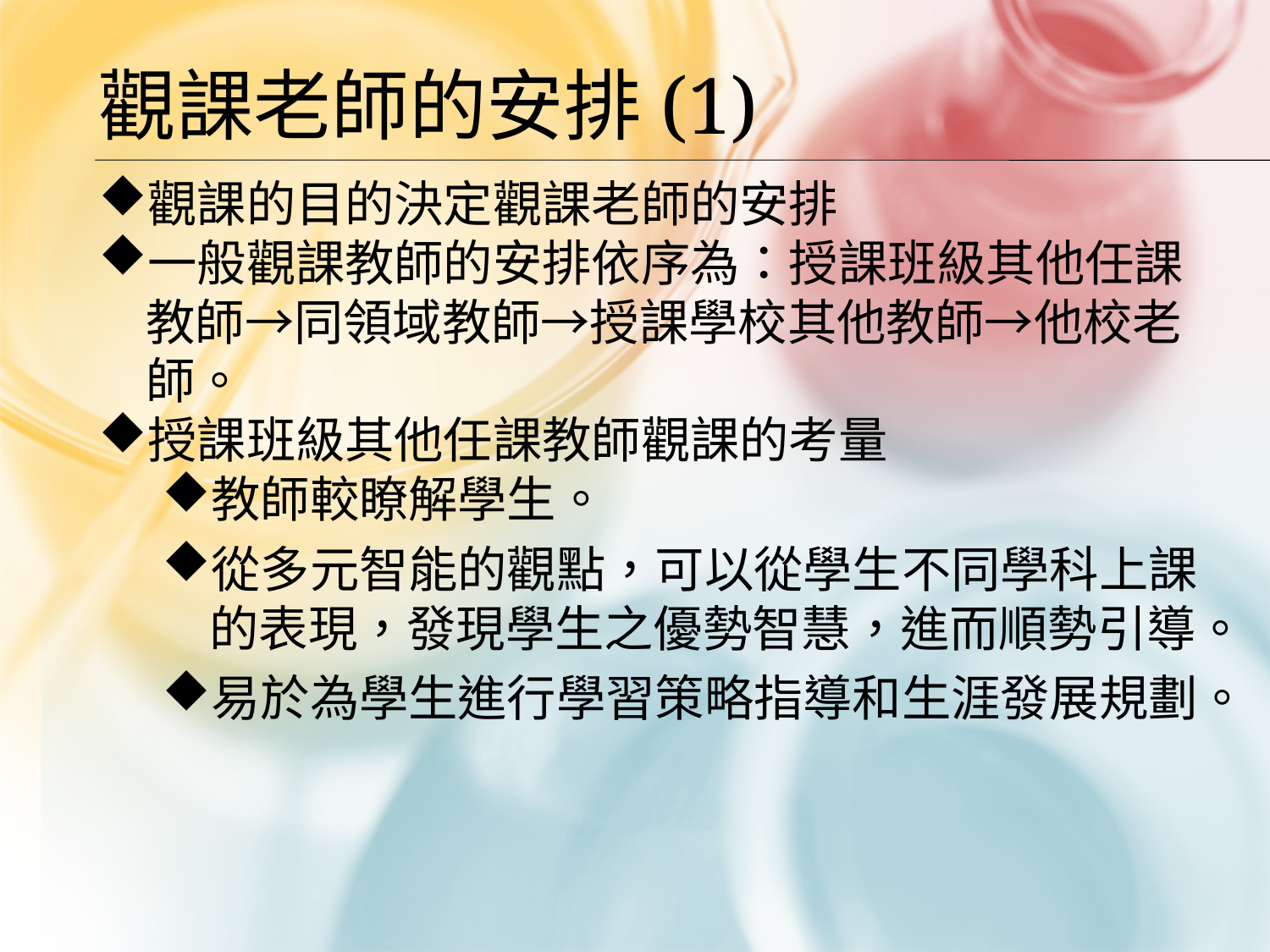

# 觀課老師的安排(1)
觀課的目的決定觀課老師的安排
一般觀課教師的安排依序為：授課班級其他任課教師→同領域教師→授課學校其他教師→他校老師。
授課班級其他任課教師觀課的考量
教師較瞭解學生。
從多元智能的觀點，可以從學生不同學科上課的表現，發現學生之優勢智慧，進而順勢引導。
易於為學生進行學習策略指導和生涯發展規劃。